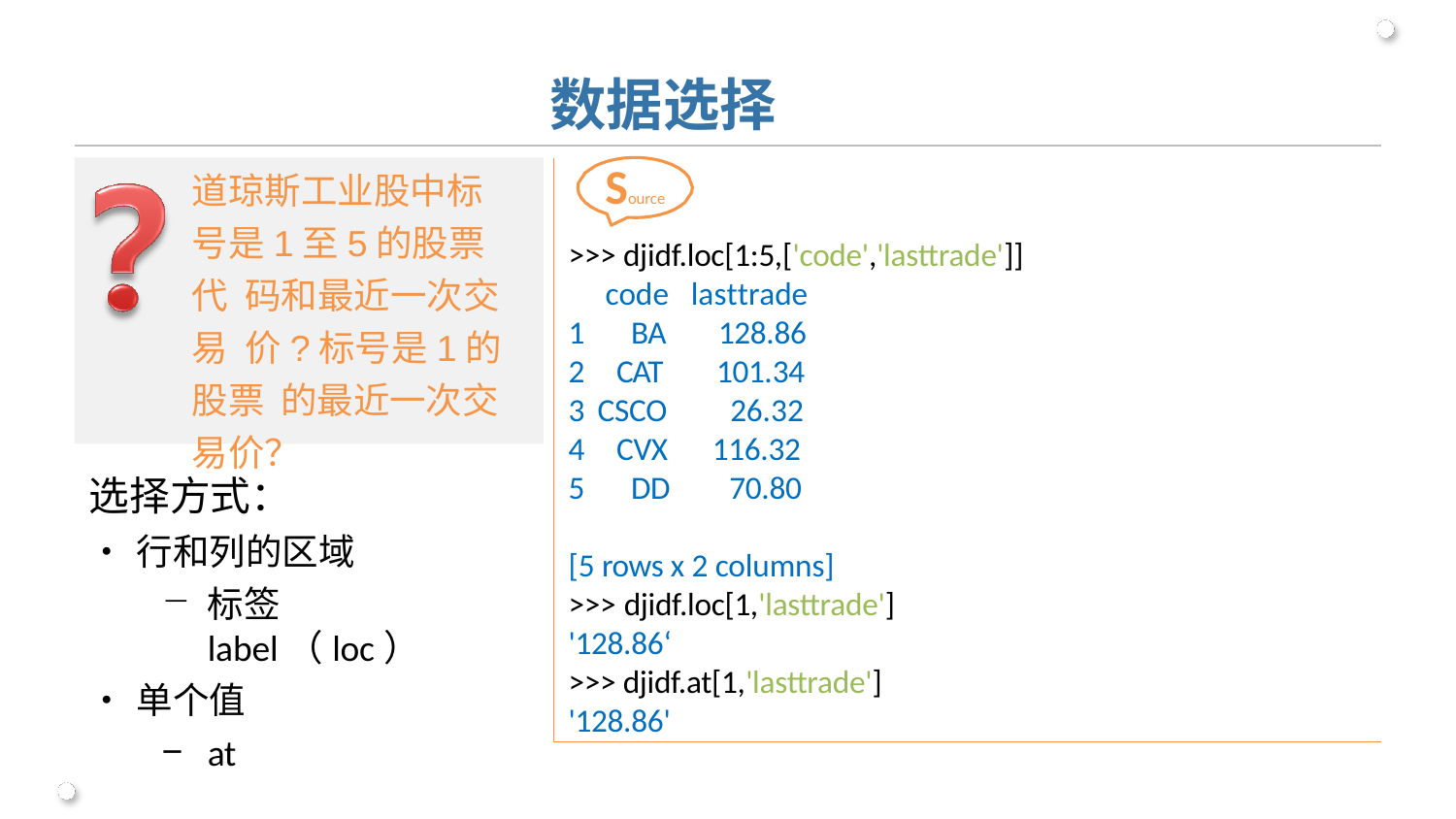

# 数据选择

Source
>>> djidf.loc[1:5,['code','lasttrade']]

道琼斯工业股中标  号是1至5的股票代  码和最近一次交易  价?标号是1的股票  的最近一次交易价？

code	lasttrade
1	BA	128.86
2	CAT	101.34
26.32
4	CVX	116.32
5	DD	70.80
3 CSCO
选择方式：
•	行和列的区域
标签label（loc）
•	单个值
at
[5 rows x 2 columns]
>>> djidf.loc[1,'lasttrade']
'128.86‘
>>> djidf.at[1,'lasttrade']  '128.86'